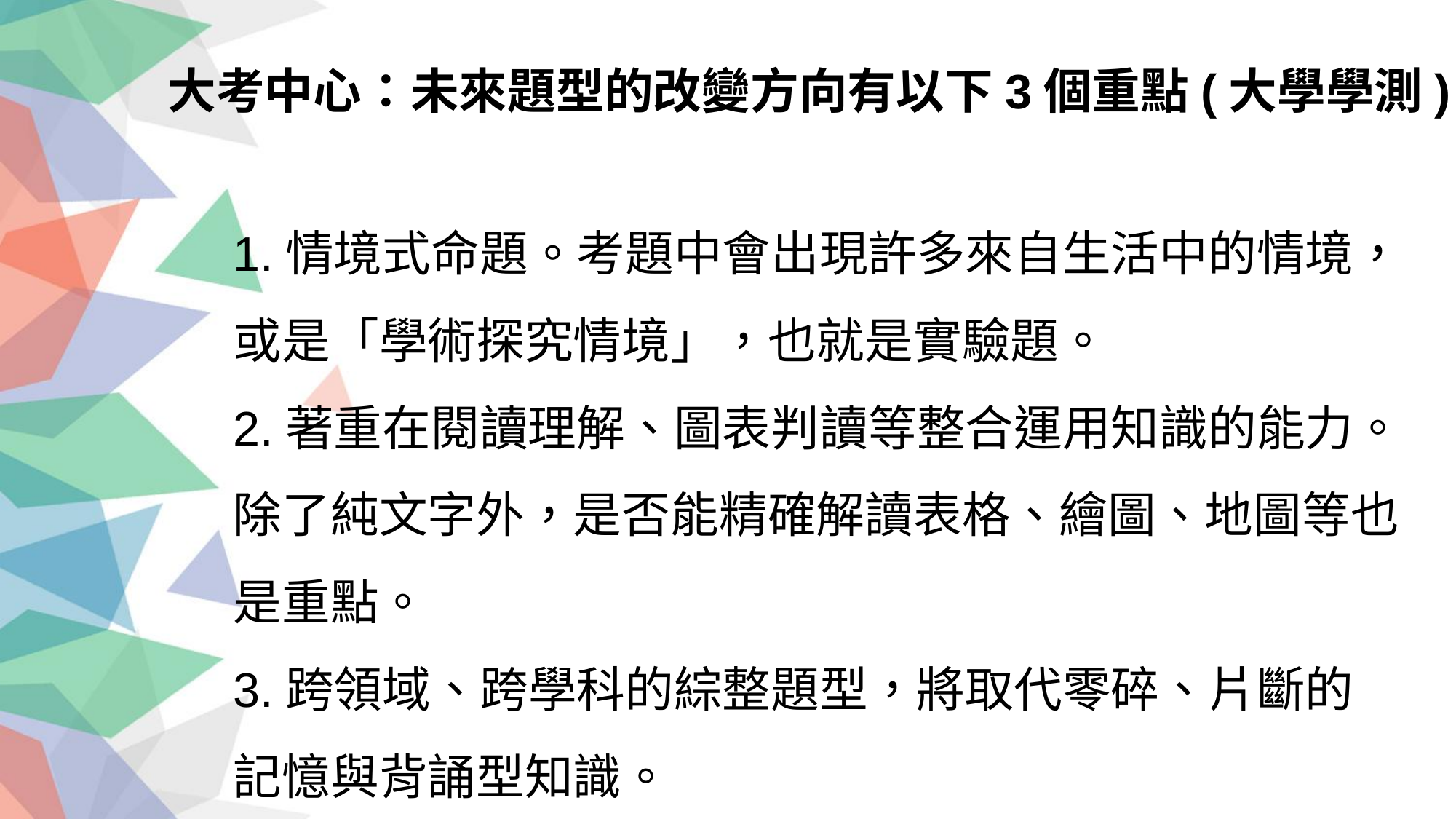

# 大考中心：未來題型的改變方向有以下3個重點(大學學測)
1.情境式命題。考題中會出現許多來自生活中的情境，或是「學術探究情境」，也就是實驗題。
2.著重在閱讀理解、圖表判讀等整合運用知識的能力。除了純文字外，是否能精確解讀表格、繪圖、地圖等也是重點。
3.跨領域、跨學科的綜整題型，將取代零碎、片斷的記憶與背誦型知識。